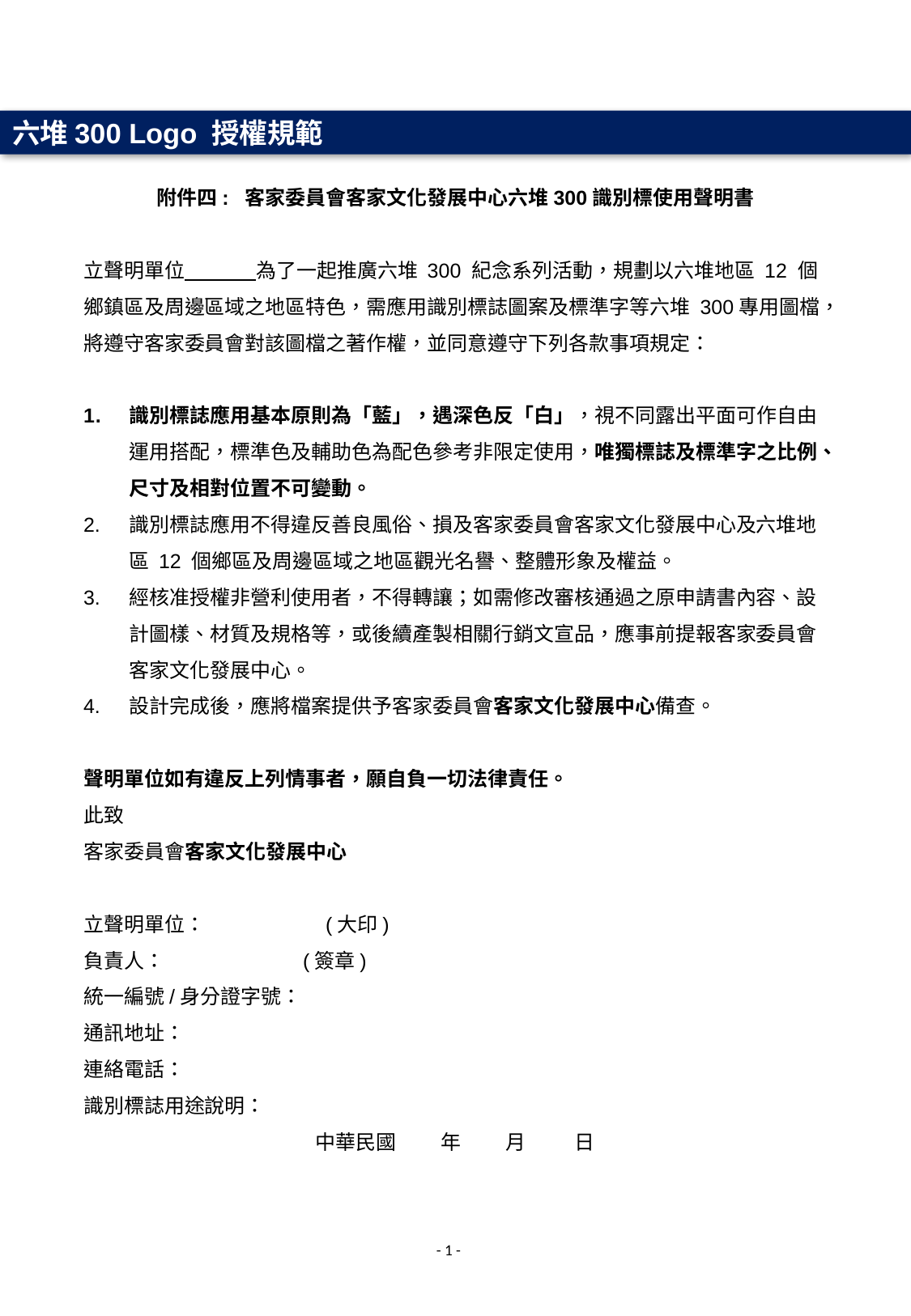

六堆300 Logo 授權規範
附件四:  客家委員會客家文化發展中心六堆300識別標使用聲明書

立聲明單位                為了一起推廣六堆 300 紀念系列活動，規劃以六堆地區 12 個鄉鎮區及周邊區域之地區特色，需應用識別標誌圖案及標準字等六堆 300專用圖檔，將遵守客家委員會對該圖檔之著作權，並同意遵守下列各款事項規定：

識別標誌應用基本原則為「藍」，遇深色反「白」，視不同露出平面可作自由運用搭配，標準色及輔助色為配色參考非限定使用，唯獨標誌及標準字之比例、尺寸及相對位置不可變動。
識別標誌應用不得違反善良風俗、損及客家委員會客家文化發展中心及六堆地區 12 個鄉區及周邊區域之地區觀光名譽、整體形象及權益。
經核准授權非營利使用者，不得轉讓；如需修改審核通過之原申請書內容、設計圖樣、材質及規格等，或後續產製相關行銷文宣品，應事前提報客家委員會客家文化發展中心。
設計完成後，應將檔案提供予客家委員會客家文化發展中心備查。

聲明單位如有違反上列情事者，願自負一切法律責任。
此致
客家委員會客家文化發展中心

立聲明單位：                          (大印)
負責人：                              (簽章)
統一編號/身分證字號：
通訊地址：
連絡電話：
識別標誌用途說明：
中華民國          年          月           日
- 1 -